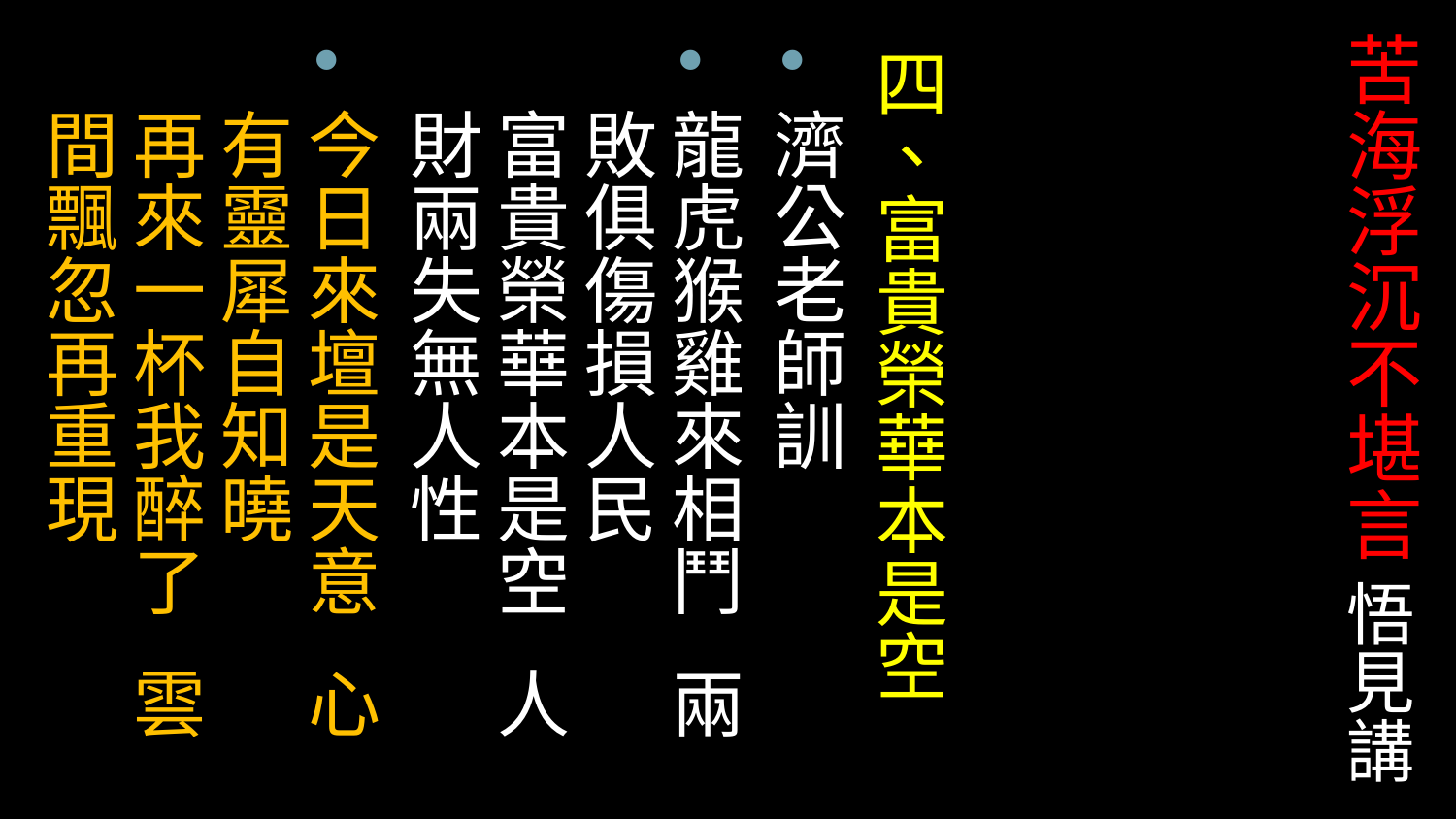

# 苦海浮沉不堪言 悟見講
四、富貴榮華本是空
濟公老師訓
龍虎猴雞來相鬥   兩敗俱傷損人民 
富貴榮華本是空   人財兩失無人性
今日來壇是天意   心有靈犀自知曉 
再來一杯我醉了   雲間飄忽再重現